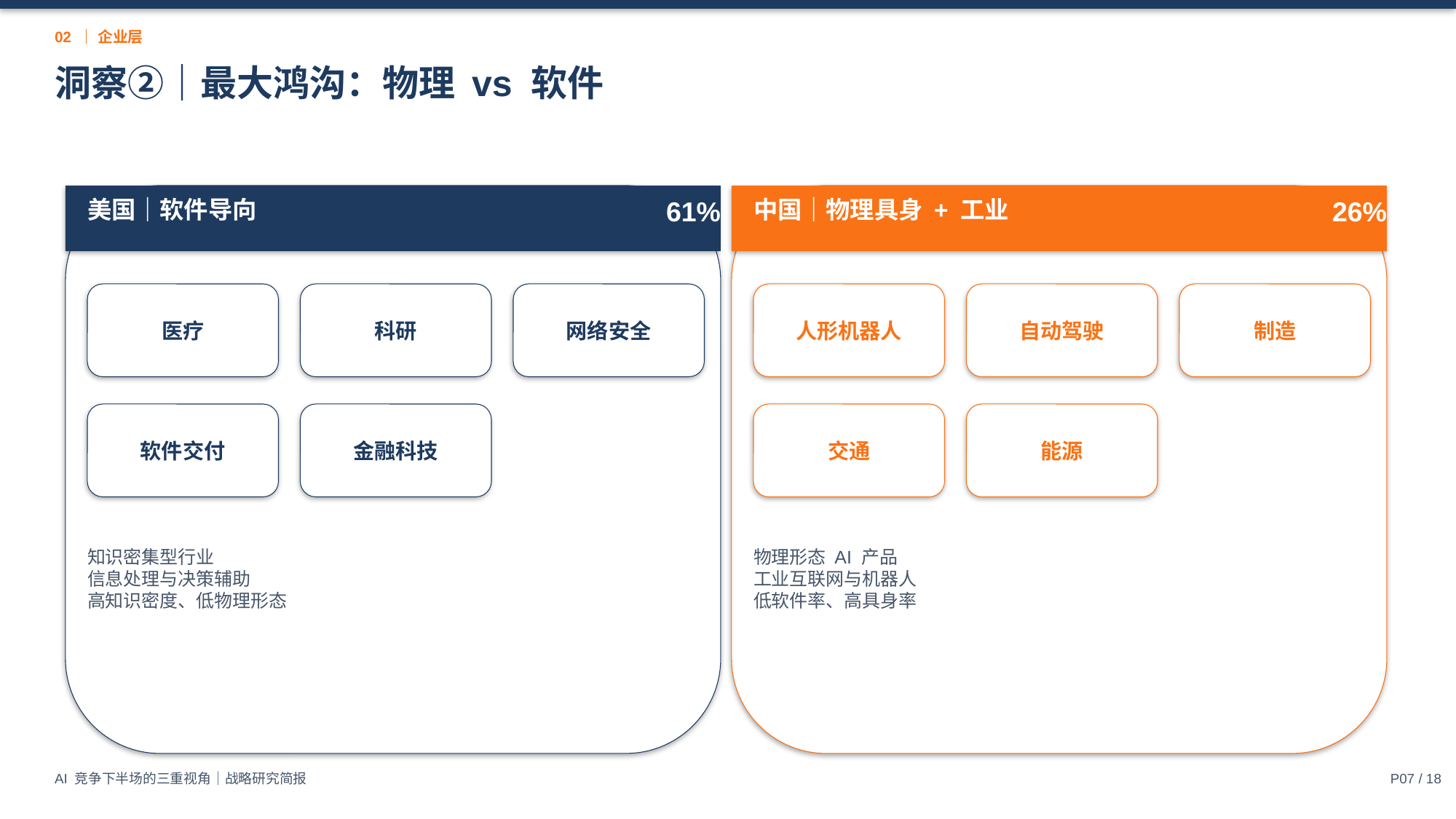

02 ｜ 企业层
洞察②｜最大鸿沟：物理 vs 软件

美国｜软件导向
61%
中国｜物理具身 + 工业
26%

医疗

科研

网络安全

人形机器人

自动驾驶

制造

软件交付

金融科技

交通

能源
知识密集型行业
信息处理与决策辅助
高知识密度、低物理形态
物理形态 AI 产品
工业互联网与机器人
低软件率、高具身率
AI 竞争下半场的三重视角｜战略研究简报
P07 / 18